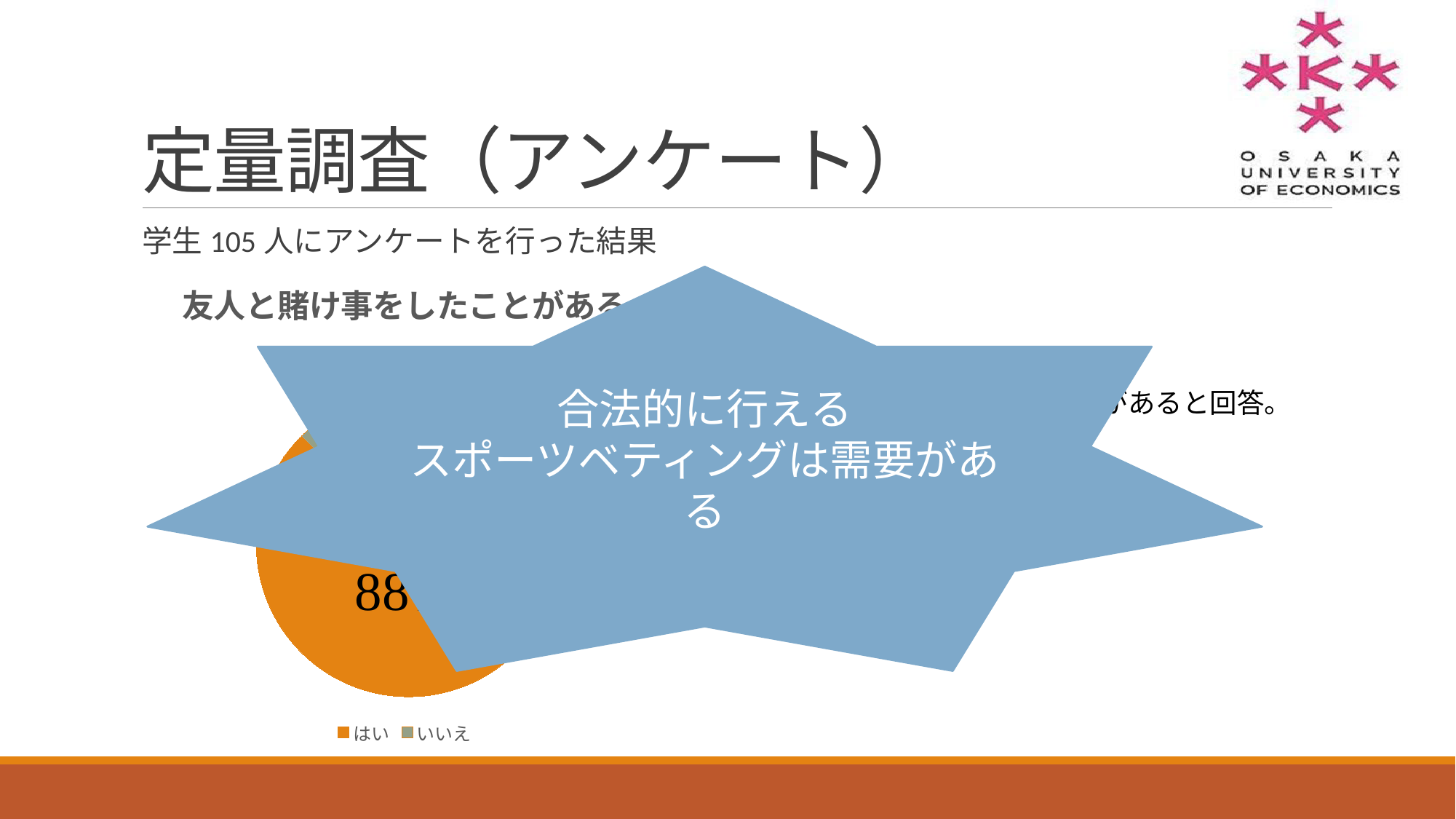

# 定量調査（アンケート）
学生105人にアンケートを行った結果

### Chart:

| Category | 友人と賭け事をしたことがある |
|---|---|
| はい | 87.6 |
| いいえ | 12.4 |
合法的に行える
スポーツベティングは需要がある
88%が賭けをしたことがあると回答。